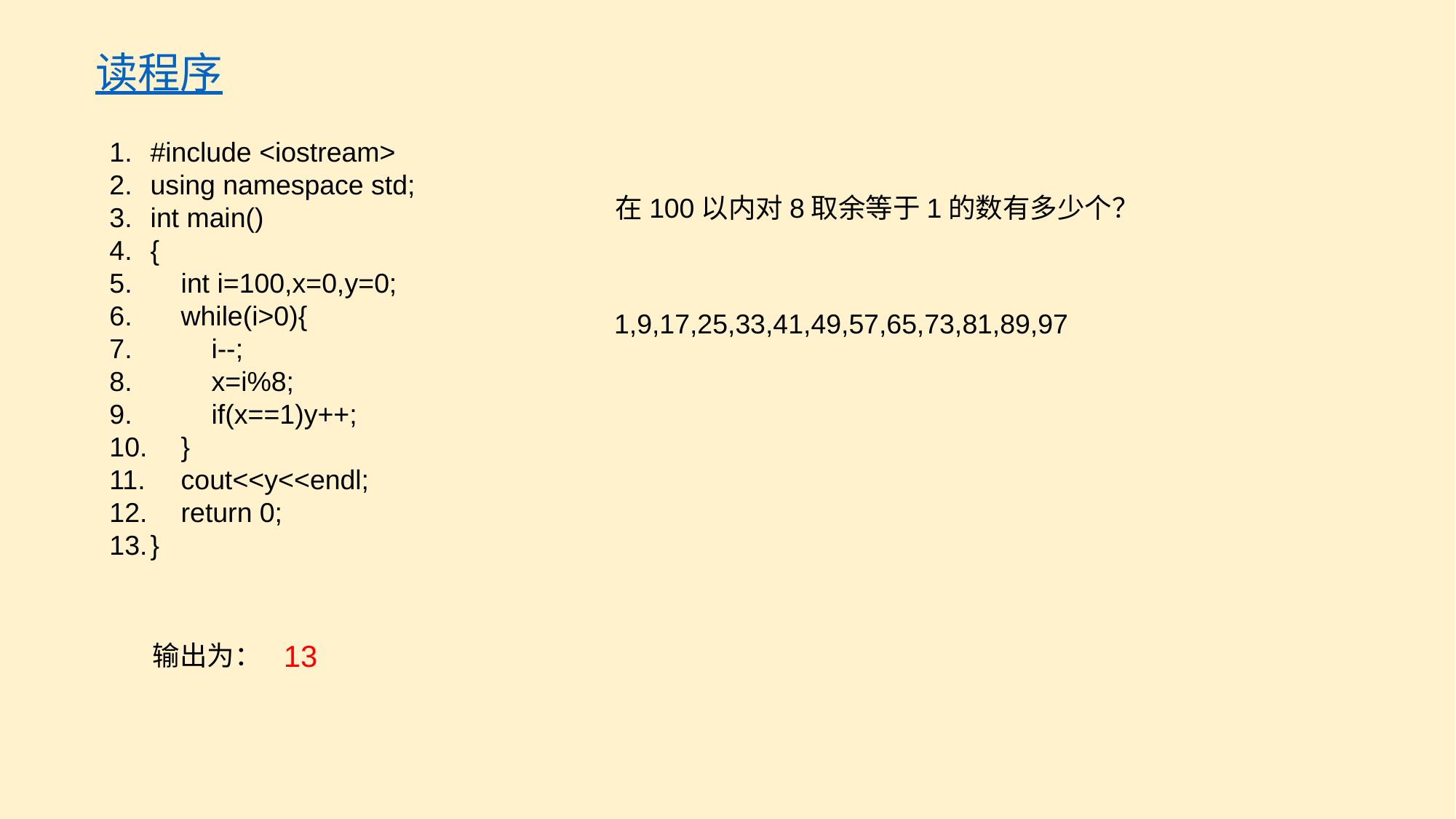

读程序
#include <iostream>
using namespace std;
int main()
{
    int i=100,x=0,y=0;
    while(i>0){
        i--;
        x=i%8;
        if(x==1)y++;
    }
    cout<<y<<endl;
    return 0;
}
在100以内对8取余等于1的数有多少个？
1,9,17,25,33,41,49,57,65,73,81,89,97
13
输出为：